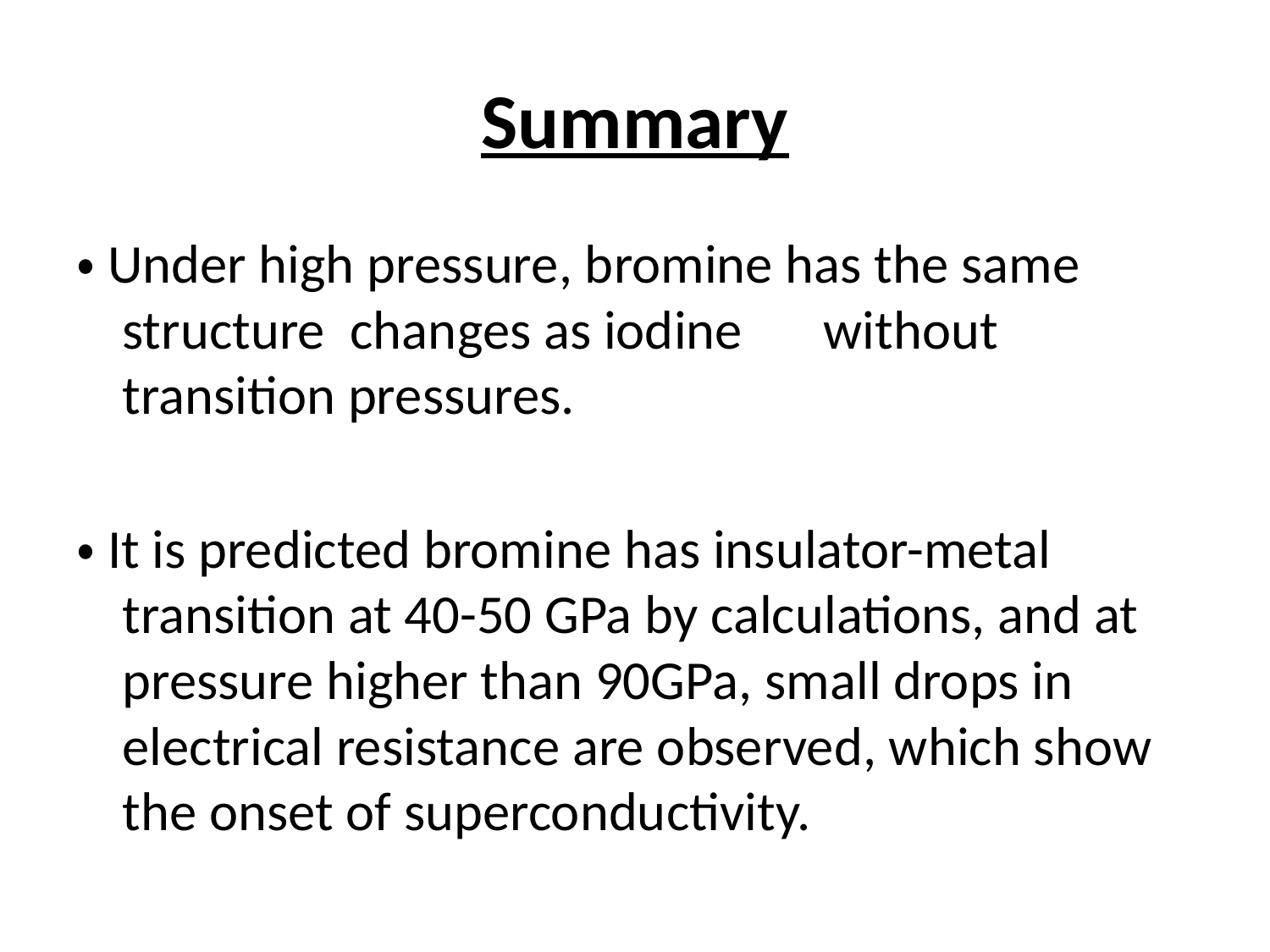

# Summary
・Under high pressure, bromine has the same structure  changes as iodine　without transition pressures.

・It is predicted bromine has insulator-metal transition at 40-50 GPa by calculations, and at pressure higher than 90GPa, small drops in　electrical resistance are observed, which show the onset of superconductivity.